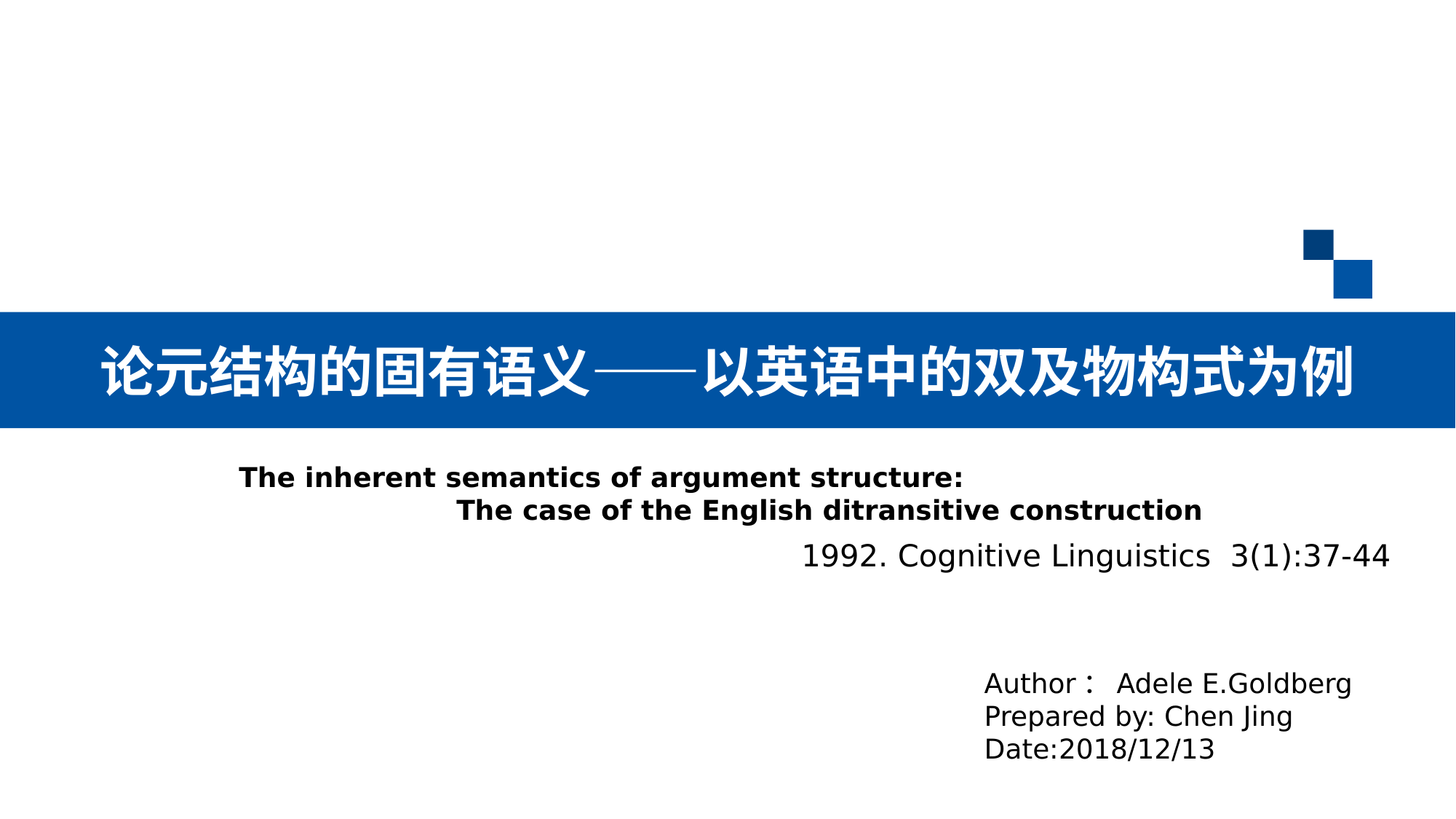

论元结构的固有语义——以英语中的双及物构式为例
The inherent semantics of argument structure:
                       The case of the English ditransitive construction
 1992. Cognitive Linguistics  3(1):37-44
Author：Adele E.Goldberg
Prepared by: Chen Jing
Date:2018/12/13